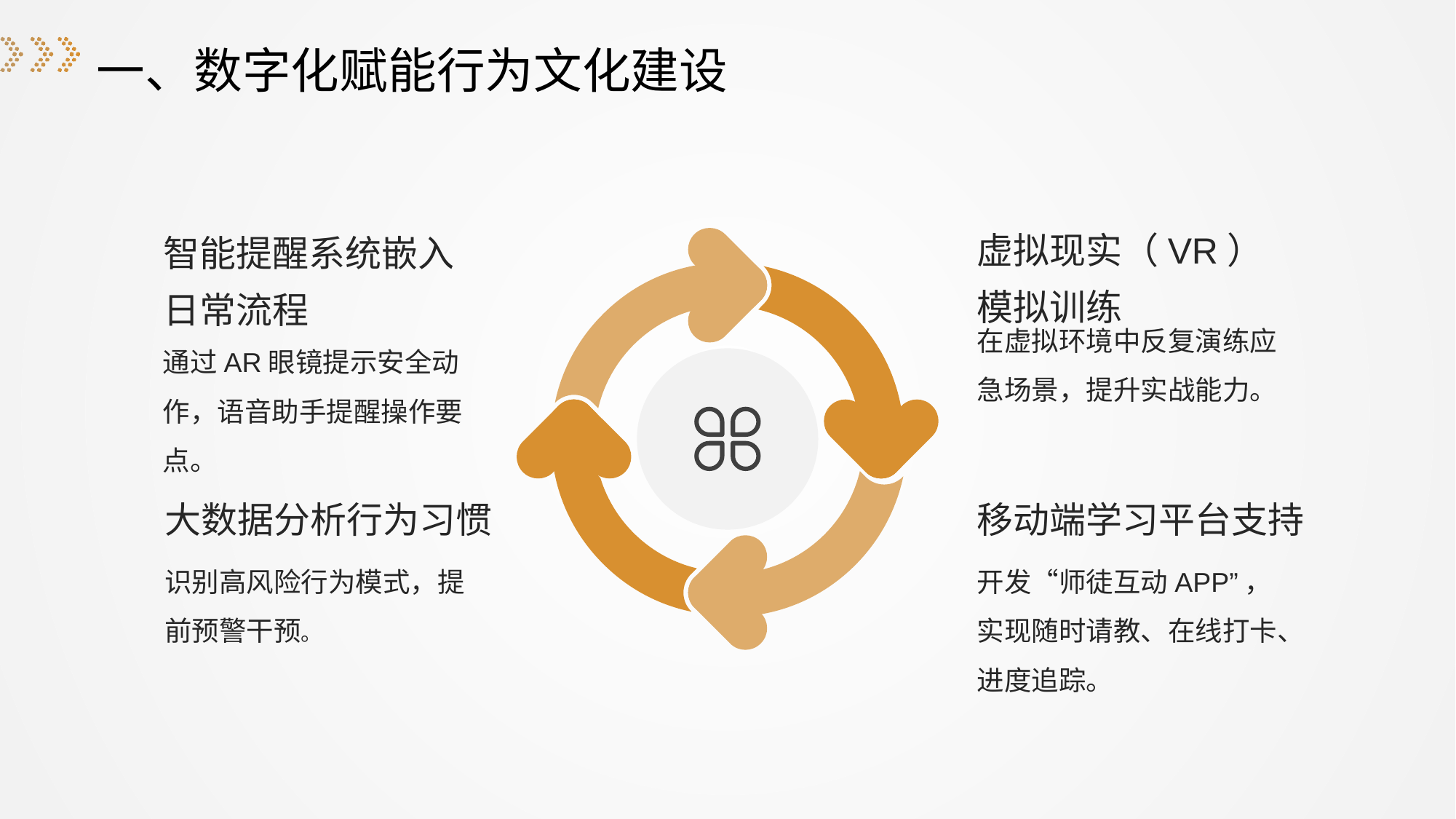

一、数字化赋能行为文化建设

虚拟现实（VR）模拟训练
智能提醒系统嵌入日常流程

在虚拟环境中反复演练应急场景，提升实战能力。
通过AR眼镜提示安全动作，语音助手提醒操作要点。

大数据分析行为习惯
移动端学习平台支持

识别高风险行为模式，提前预警干预。
开发“师徒互动APP”，实现随时请教、在线打卡、进度追踪。